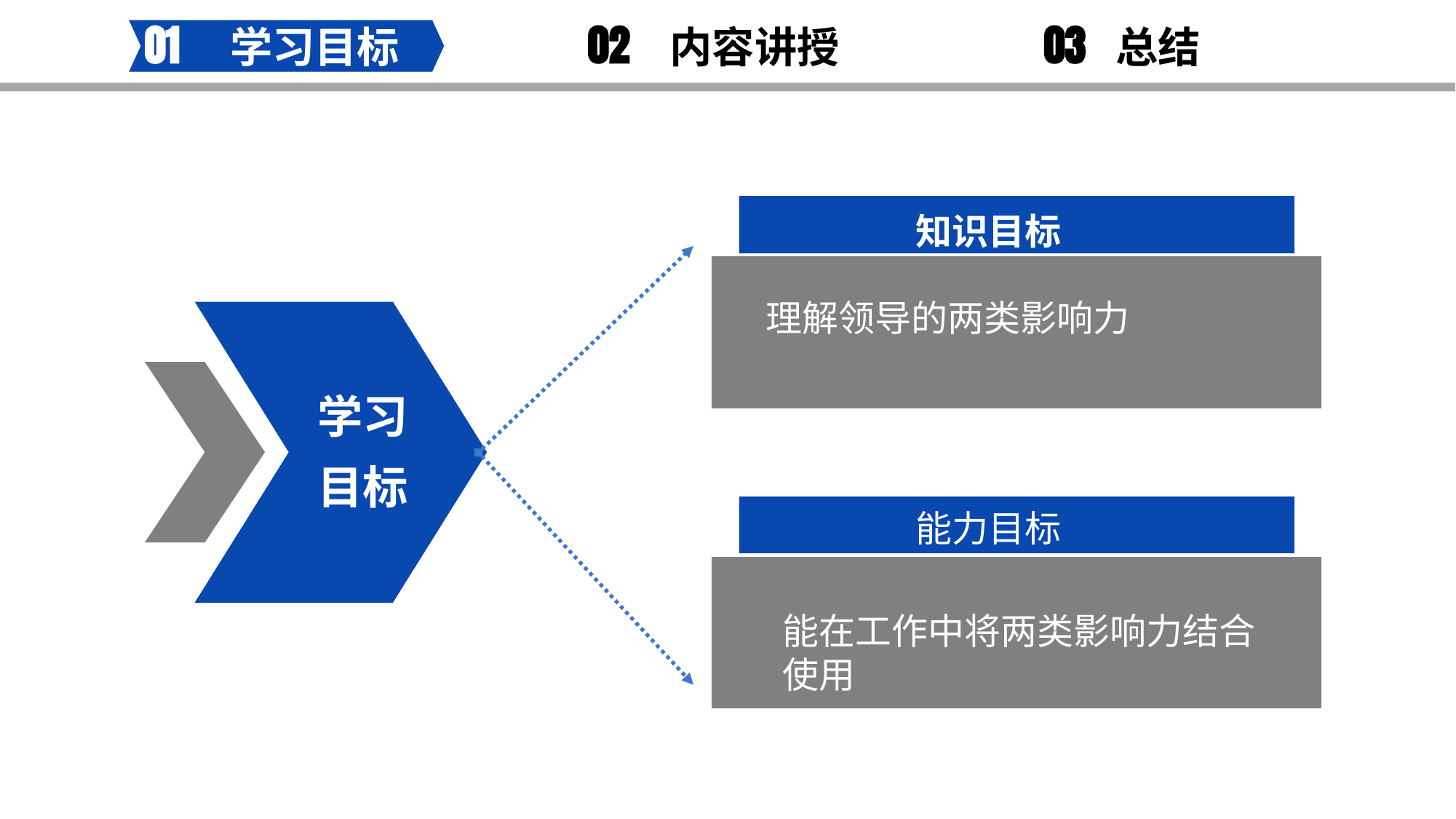

02   内容讲授
03  总结

01    学习目标

知识目标

理解领导的两类影响力

学习目标
能进行有效沟通

能力目标

能在工作中将两类影响力结合使用